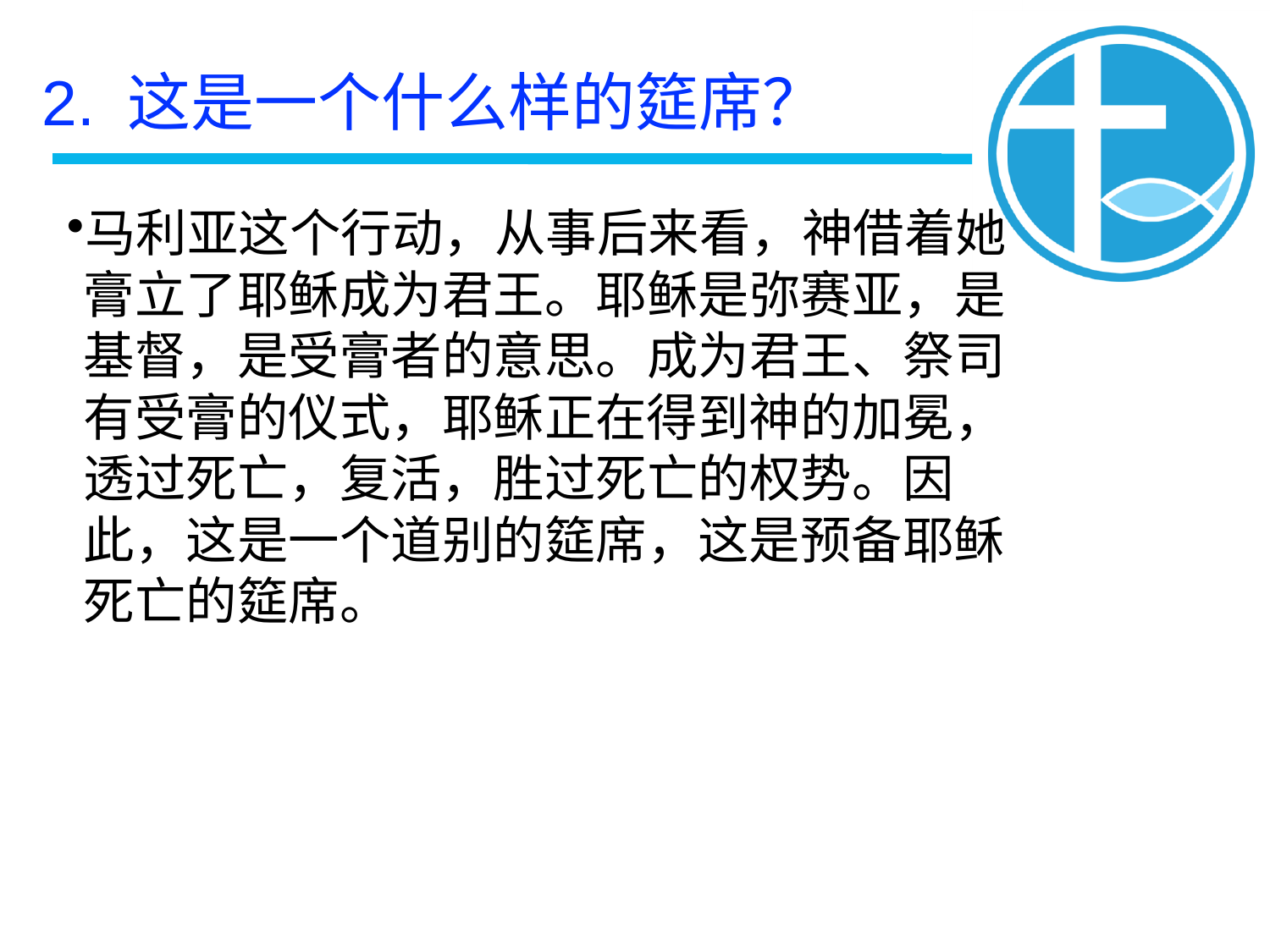

2. 这是一个什么样的筵席？
马利亚这个行动，从事后来看，神借着她膏立了耶稣成为君王。耶稣是弥赛亚，是基督，是受膏者的意思。成为君王、祭司有受膏的仪式，耶稣正在得到神的加冕，透过死亡，复活，胜过死亡的权势。因此，这是一个道别的筵席，这是预备耶稣死亡的筵席。